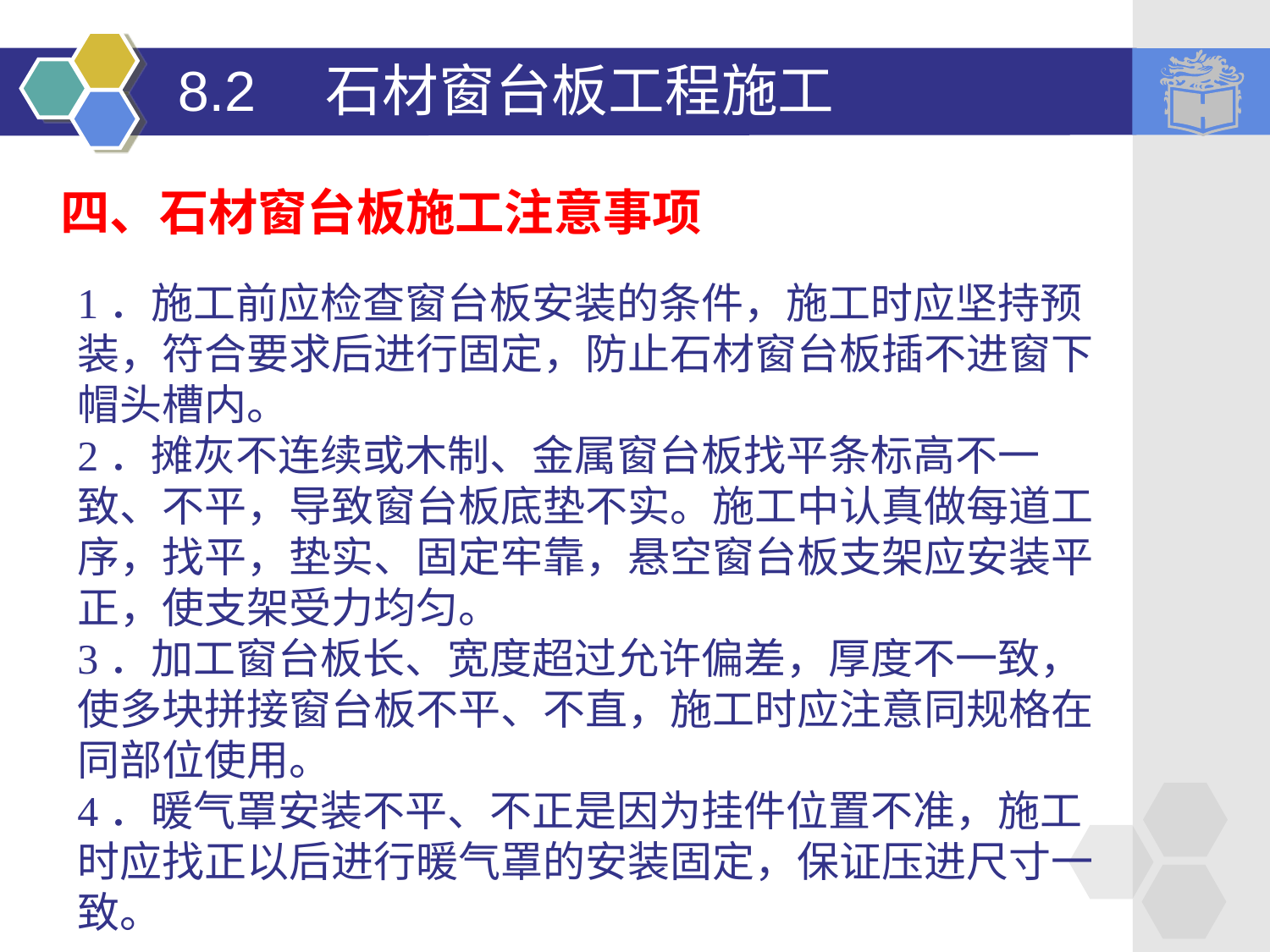

# 8.2　石材窗台板工程施工
四、石材窗台板施工注意事项
1．施工前应检查窗台板安装的条件，施工时应坚持预装，符合要求后进行固定，防止石材窗台板插不进窗下帽头槽内。
2．摊灰不连续或木制、金属窗台板找平条标高不一致、不平，导致窗台板底垫不实。施工中认真做每道工序，找平，垫实、固定牢靠，悬空窗台板支架应安装平正，使支架受力均匀。
3．加工窗台板长、宽度超过允许偏差，厚度不一致，使多块拼接窗台板不平、不直，施工时应注意同规格在同部位使用。
4．暖气罩安装不平、不正是因为挂件位置不准，施工时应找正以后进行暖气罩的安装固定，保证压进尺寸一致。